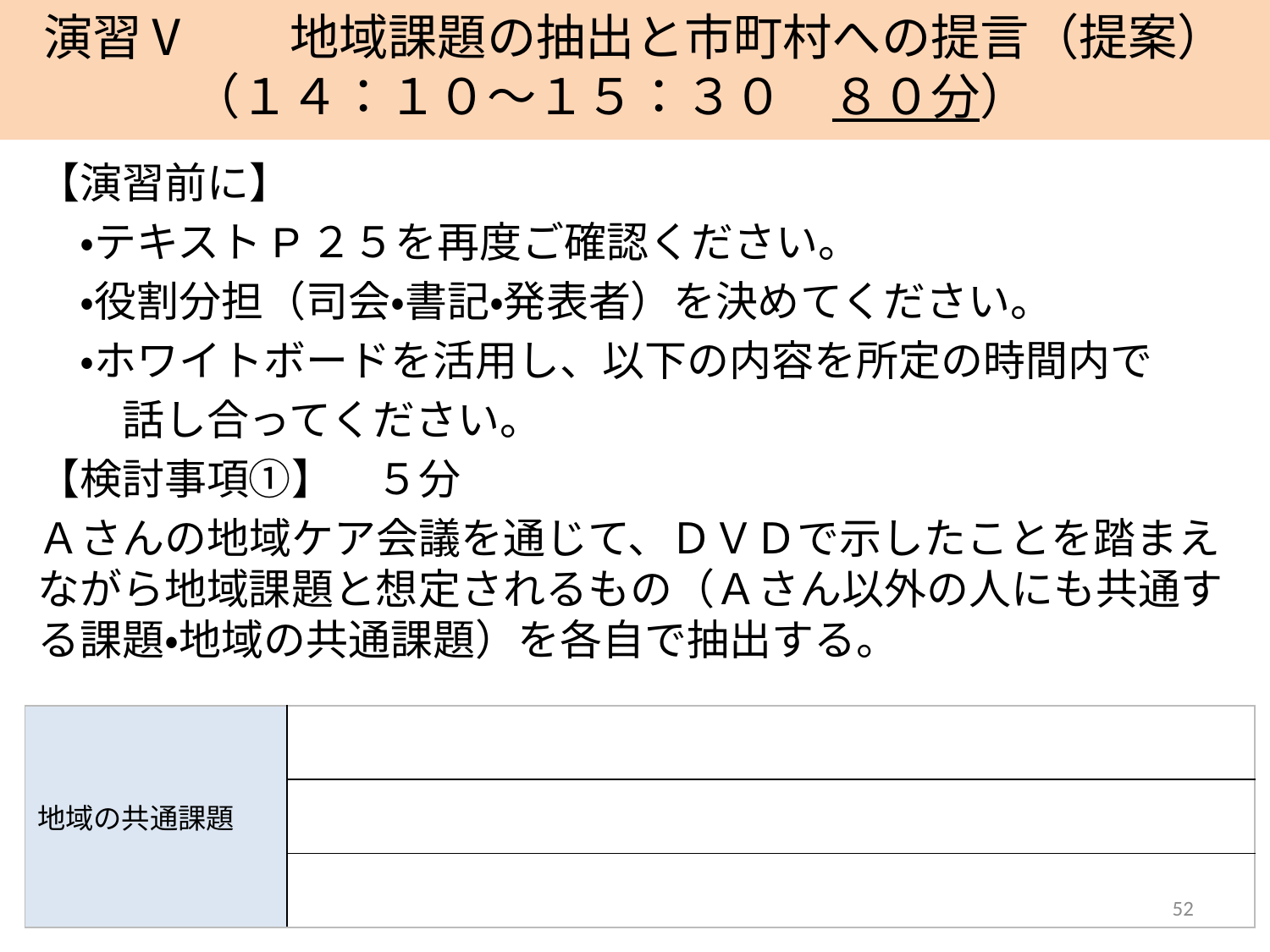

演習Ⅴ　　地域課題の抽出と市町村への提言（提案）
（１４：１０～１５：３０　８０分）
【演習前に】
　・テキストP２５を再度ご確認ください。
　・役割分担（司会・書記・発表者）を決めてください。
　・ホワイトボードを活用し、以下の内容を所定の時間内で
　　話し合ってください。
【検討事項①】　５分
Ａさんの地域ケア会議を通じて、ＤＶＤで示したことを踏まえながら地域課題と想定されるもの（Ａさん以外の人にも共通する課題・地域の共通課題）を各自で抽出する。

| 地域の共通課題 |  |
| --- | --- |
|  |  |
|  |  |
52